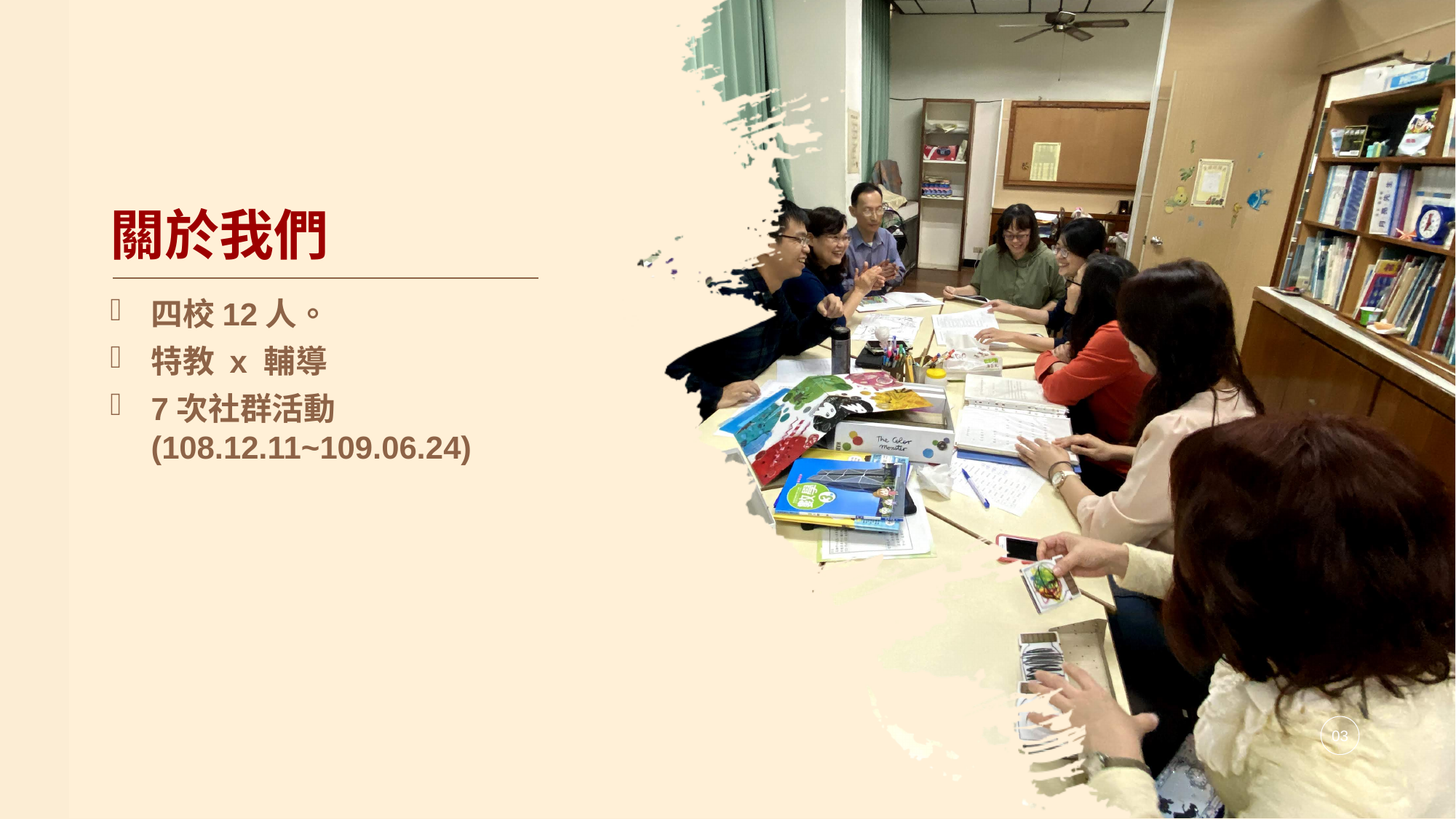

# 關於我們
四校12人。
特教 x 輔導
7次社群活動
(108.12.11~109.06.24)
03